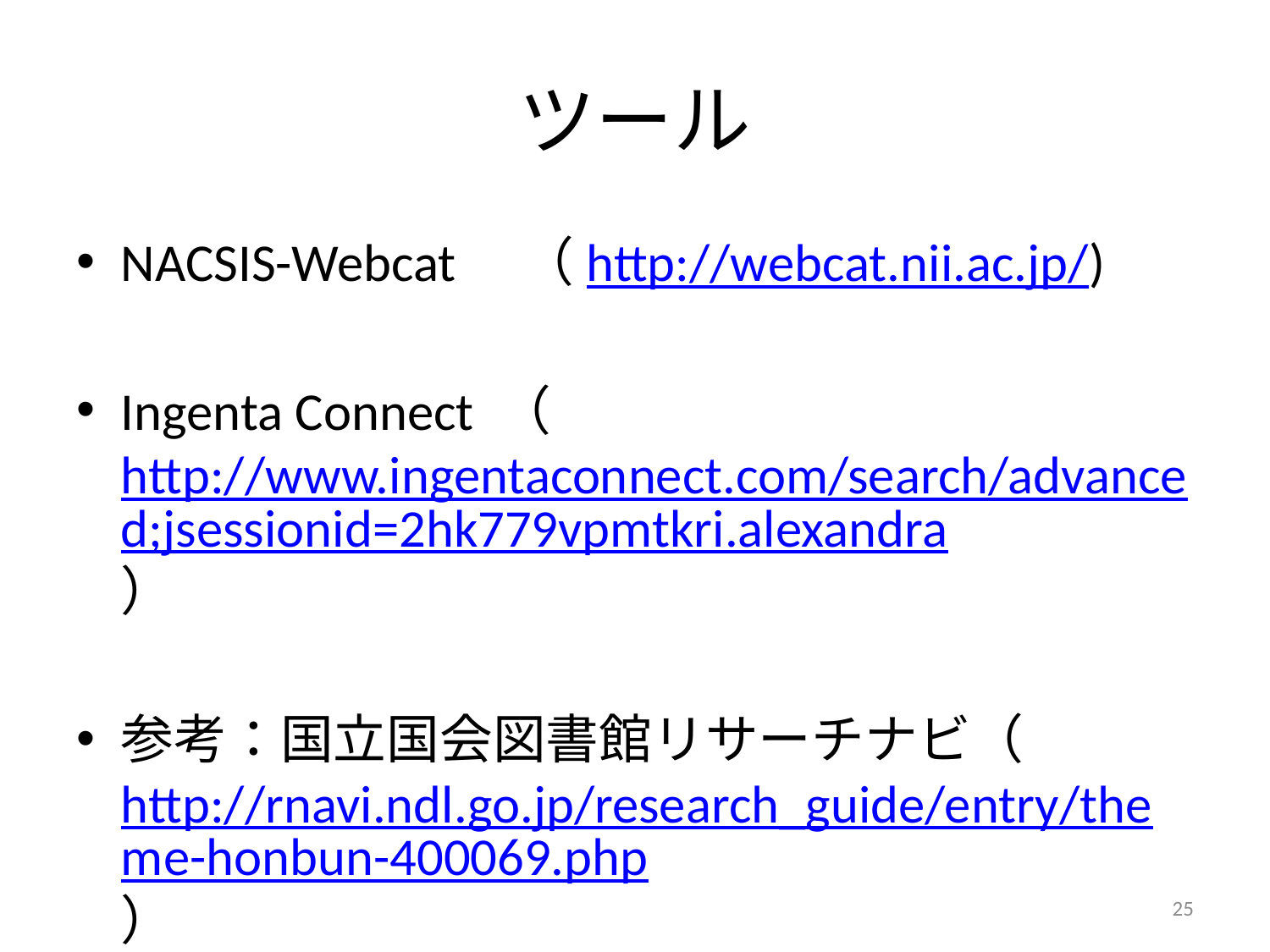

# ツール
NACSIS-Webcat　（http://webcat.nii.ac.jp/)

Ingenta Connect （http://www.ingentaconnect.com/search/advanced;jsessionid=2hk779vpmtkri.alexandra）

参考：国立国会図書館リサーチナビ（http://rnavi.ndl.go.jp/research_guide/entry/theme-honbun-400069.php）

25